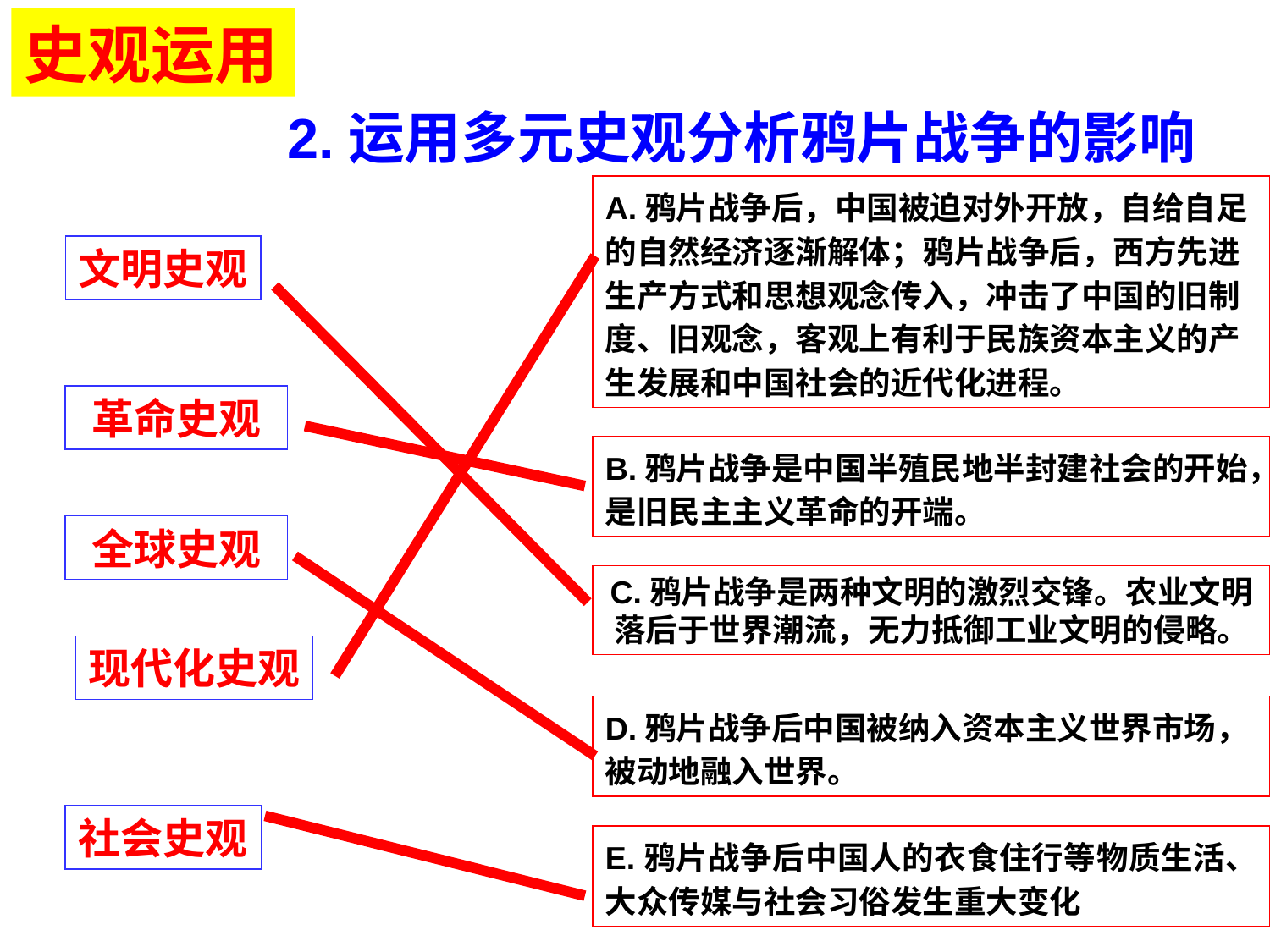

史观运用
2.运用多元史观分析鸦片战争的影响
A.鸦片战争后，中国被迫对外开放，自给自足的自然经济逐渐解体；鸦片战争后，西方先进生产方式和思想观念传入，冲击了中国的旧制度、旧观念，客观上有利于民族资本主义的产生发展和中国社会的近代化进程。

文明史观

革命史观

B.鸦片战争是中国半殖民地半封建社会的开始，是旧民主主义革命的开端。
全球史观

C.鸦片战争是两种文明的激烈交锋。农业文明落后于世界潮流，无力抵御工业文明的侵略。
现代化史观
D.鸦片战争后中国被纳入资本主义世界市场，被动地融入世界。
社会史观

E.鸦片战争后中国人的衣食住行等物质生活、大众传媒与社会习俗发生重大变化